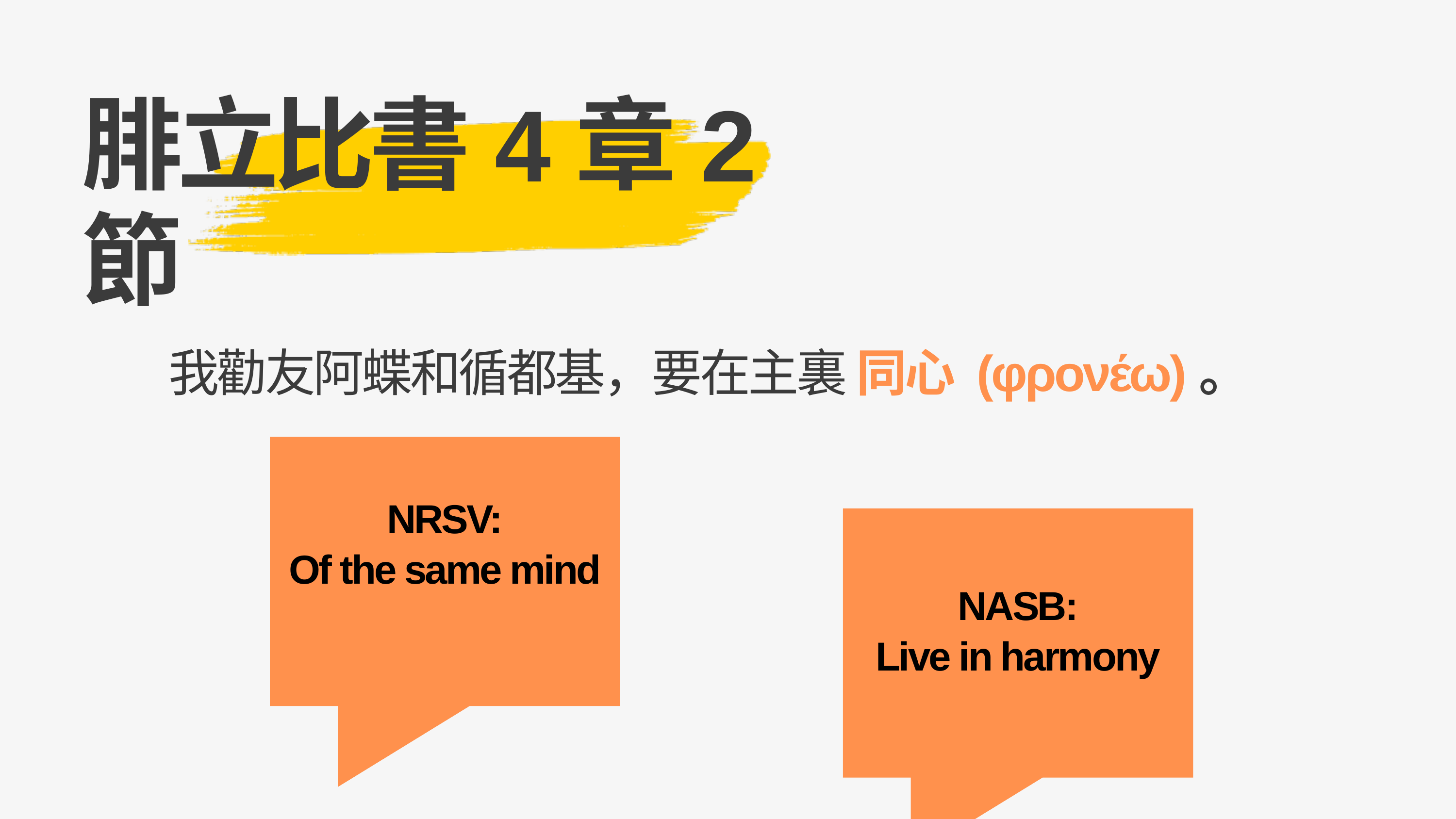

腓立比書4章2節

我勸友阿蝶和循都基，要在主裏 同心 (φρονέω)。

NRSV:
Of the same mind

NASB:
Live in harmony